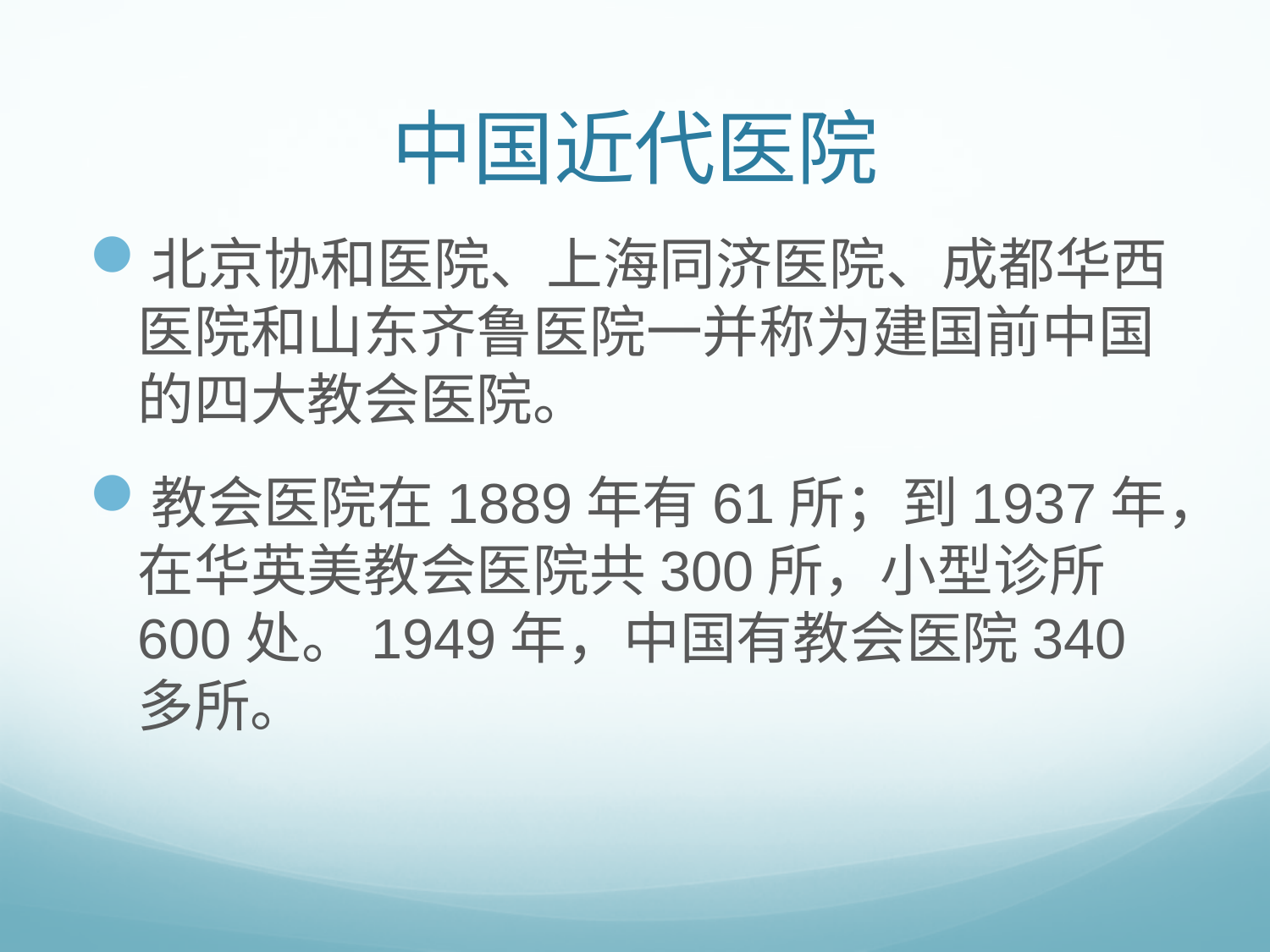

# 中国近代医院
北京协和医院、上海同济医院、成都华西医院和山东齐鲁医院一并称为建国前中国的四大教会医院。
教会医院在1889年有61所；到1937年，在华英美教会医院共300所，小型诊所600处。1949年，中国有教会医院340多所。